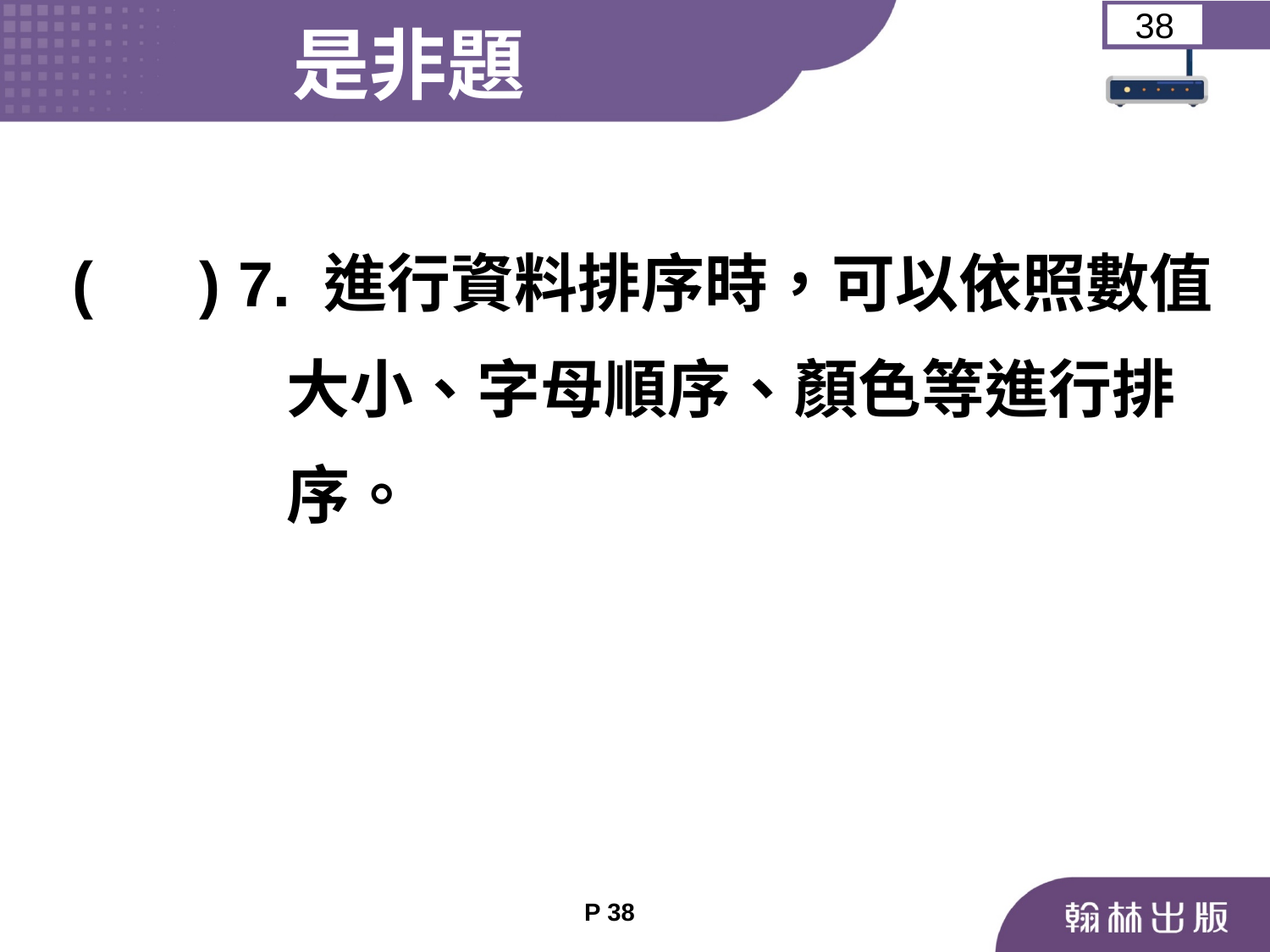

是非題

38
	  (      ) 7. 進行資料排序時，可以依照數值
                  大小、字母順序、顏色等進行排
                  序。

P 38